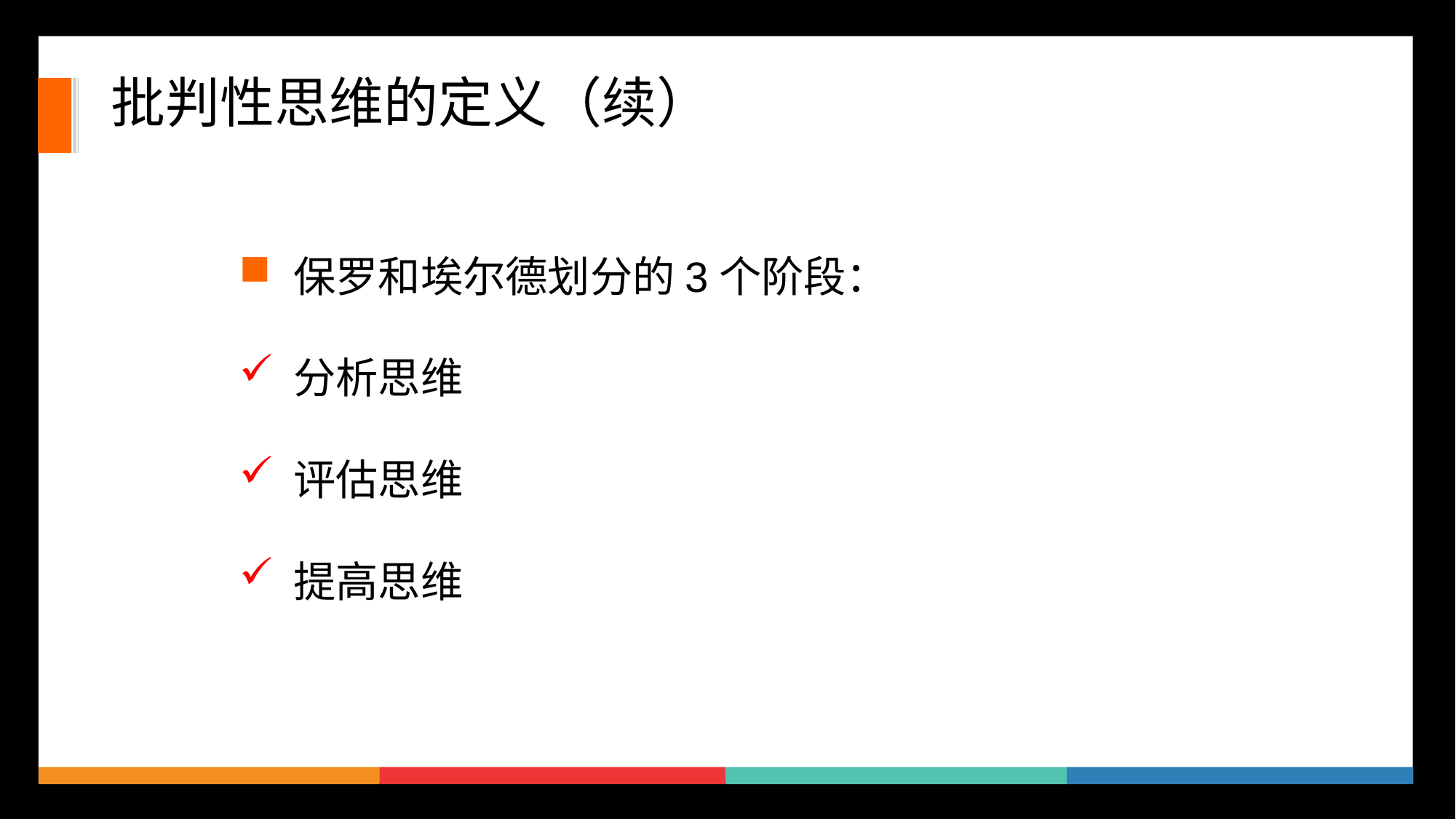

# 批判性思维的定义（续）

保罗和埃尔德划分的3个阶段：
分析思维
评估思维
提高思维